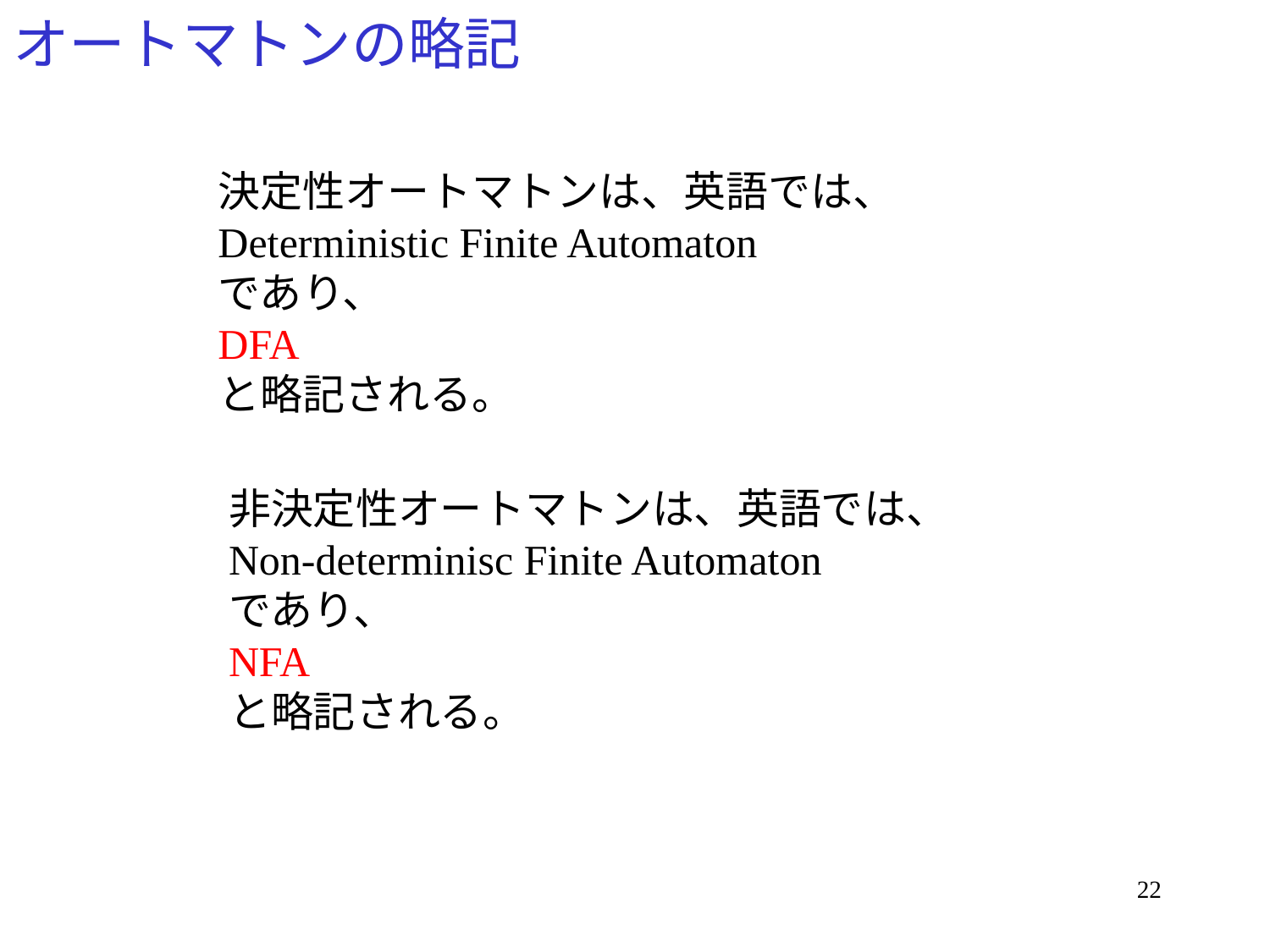

# オートマトンの略記
決定性オートマトンは、英語では、
Deterministic Finite Automaton
であり、
DFA
と略記される。
非決定性オートマトンは、英語では、
Non-determinisc Finite Automaton
であり、
NFA
と略記される。
22